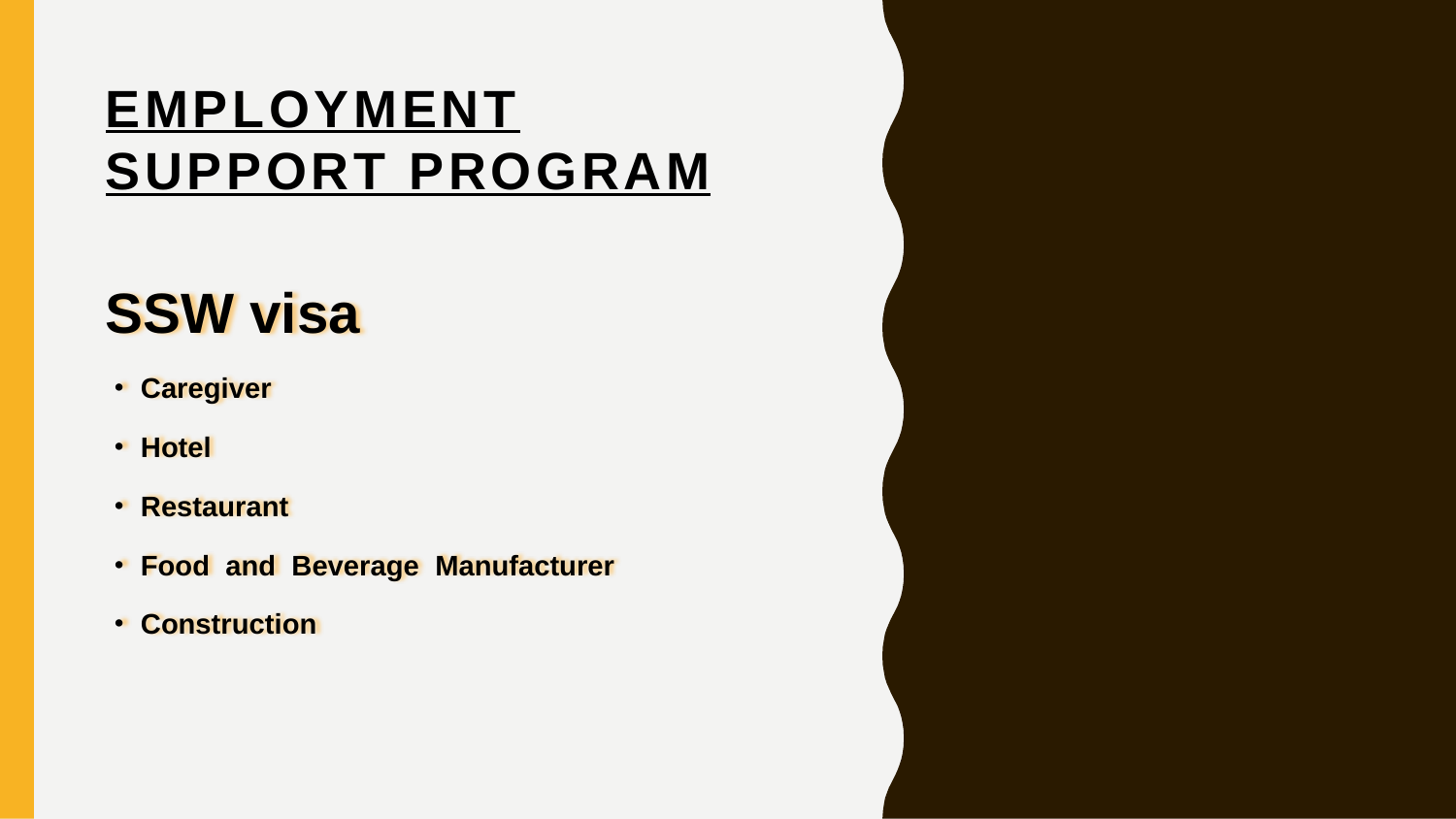

# EMPLOYMENT SUPPORT PROGRAM
SSW visa
・Caregiver
・Hotel
・Restaurant
・Food  and  Beverage  Manufacturer
・Construction